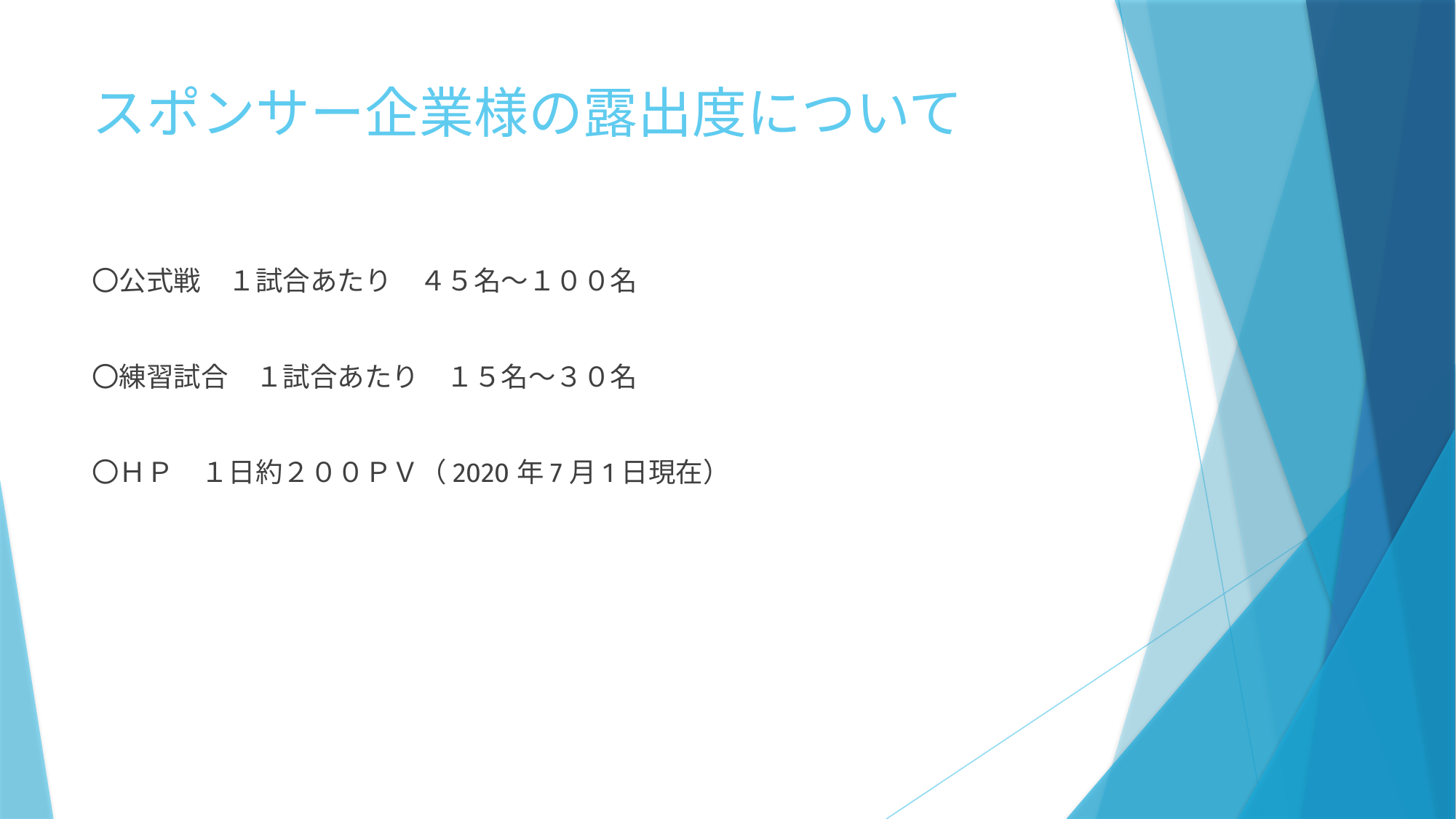

# スポンサー企業様の露出度について
〇公式戦　１試合あたり　４５名～１００名

〇練習試合　１試合あたり　１５名～３０名

〇ＨＰ　１日約２００ＰＶ（2020年7月1日現在）